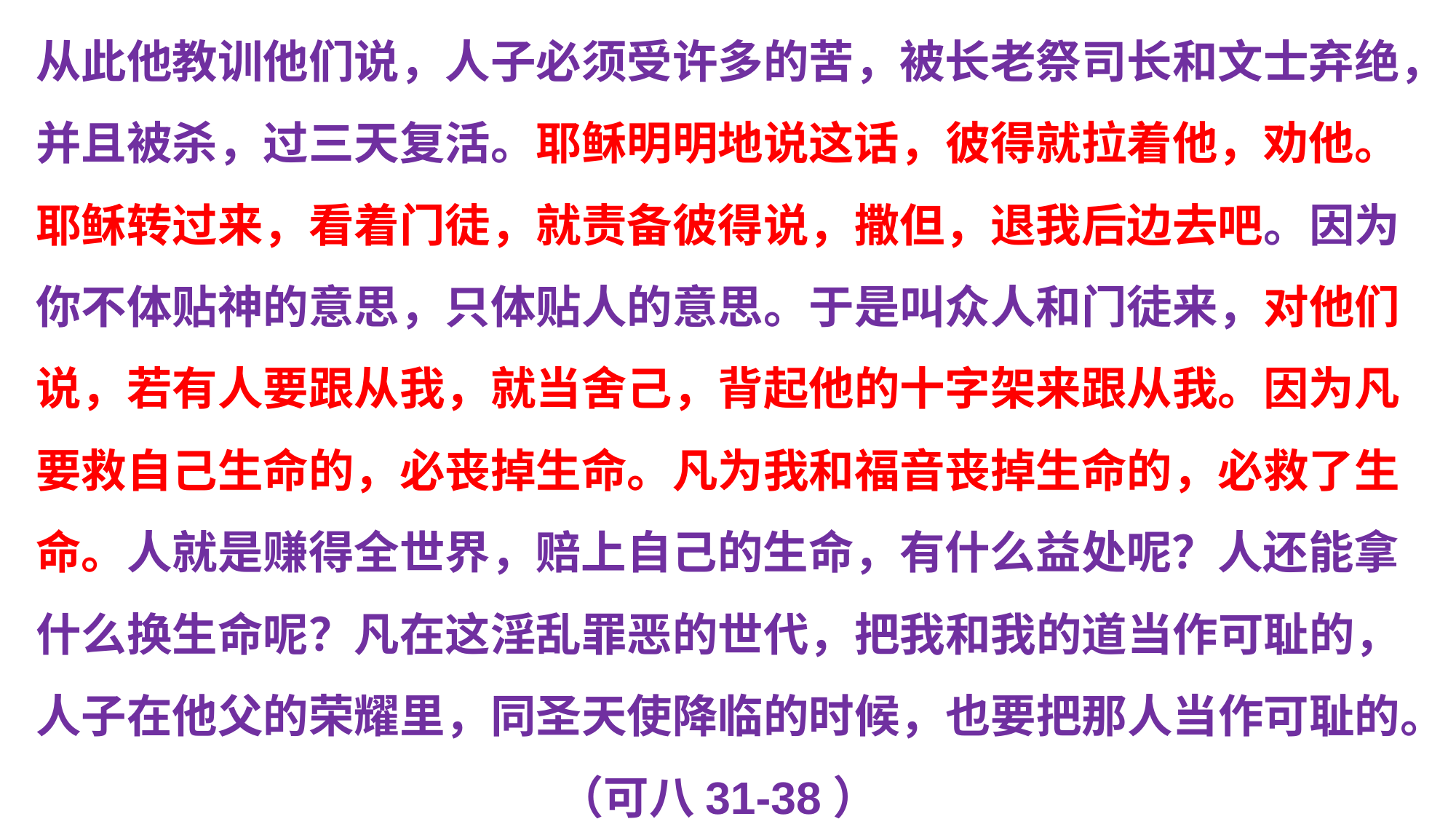

从此他教训他们说，人子必须受许多的苦，被长老祭司长和文士弃绝，并且被杀，过三天复活。耶稣明明地说这话，彼得就拉着他，劝他。耶稣转过来，看着门徒，就责备彼得说，撒但，退我后边去吧。因为你不体贴神的意思，只体贴人的意思。于是叫众人和门徒来，对他们说，若有人要跟从我，就当舍己，背起他的十字架来跟从我。因为凡要救自己生命的，必丧掉生命。凡为我和福音丧掉生命的，必救了生命。人就是赚得全世界，赔上自己的生命，有什么益处呢？人还能拿什么换生命呢？凡在这淫乱罪恶的世代，把我和我的道当作可耻的，人子在他父的荣耀里，同圣天使降临的时候，也要把那人当作可耻的。（可八31-38）
#